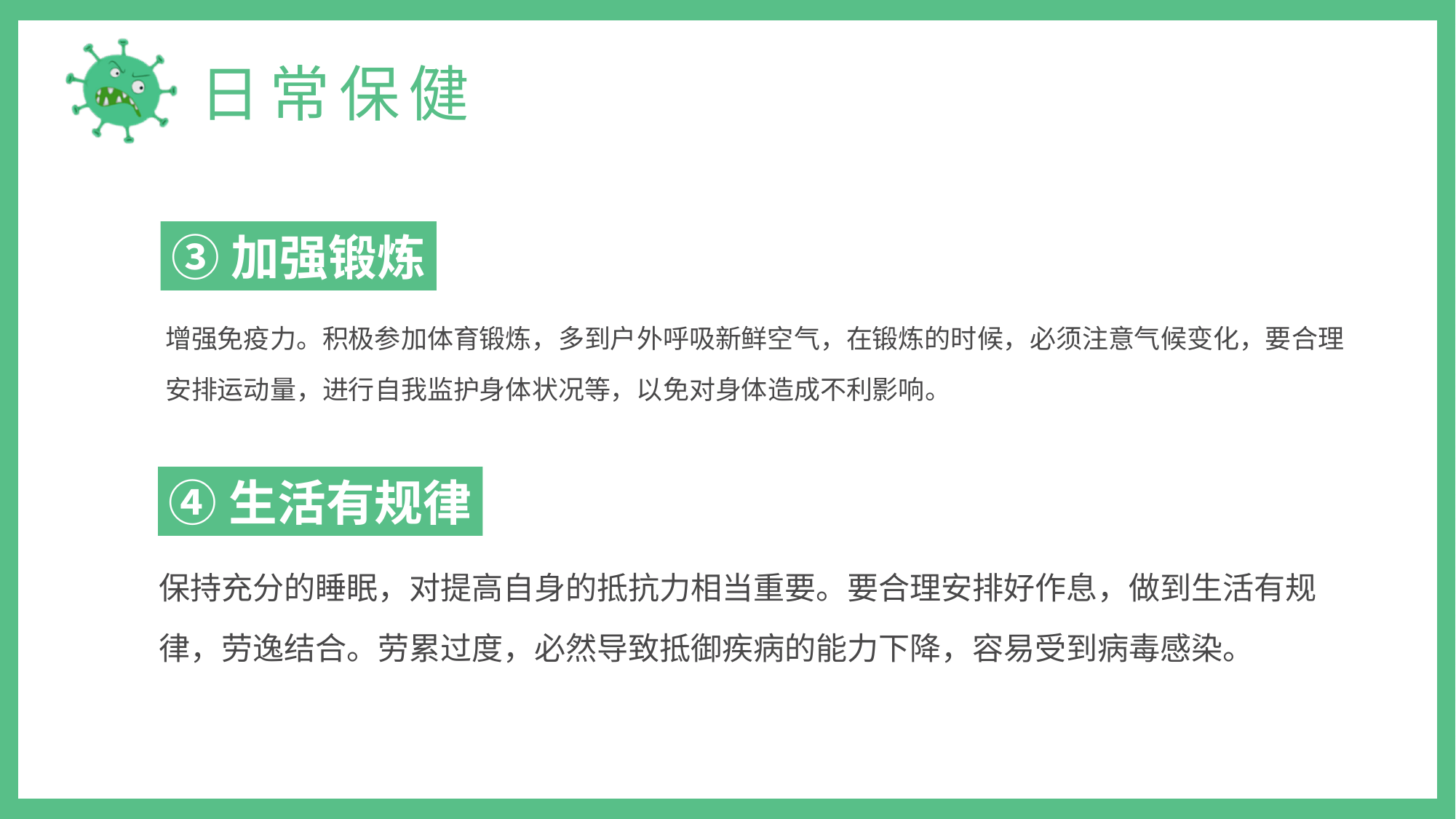

③加强锻炼
增强免疫力。积极参加体育锻炼，多到户外呼吸新鲜空气，在锻炼的时候，必须注意气候变化，要合理安排运动量，进行自我监护身体状况等，以免对身体造成不利影响。
④生活有规律
保持充分的睡眠，对提高自身的抵抗力相当重要。要合理安排好作息，做到生活有规律，劳逸结合。劳累过度，必然导致抵御疾病的能力下降，容易受到病毒感染。